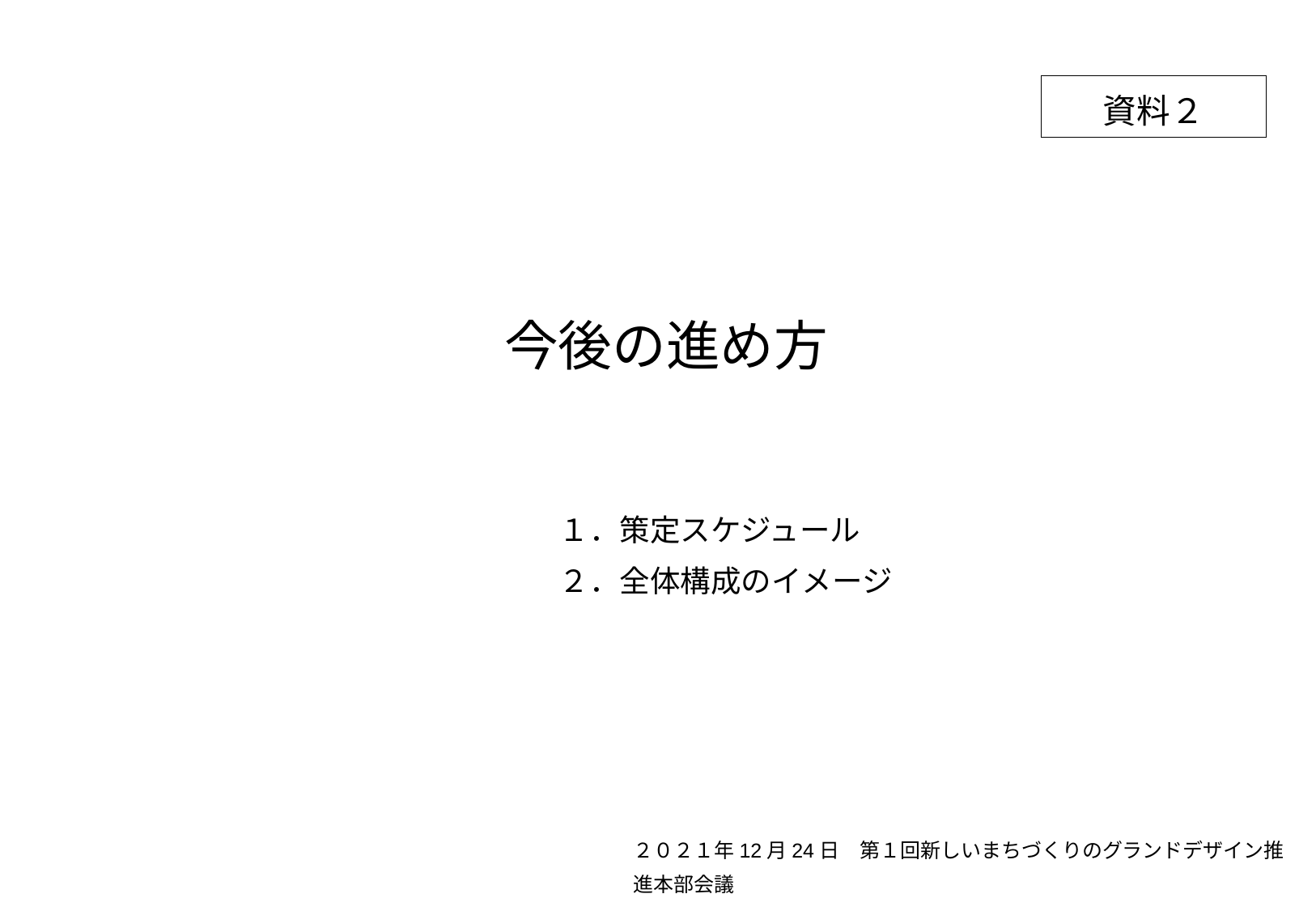

資料２
# 今後の進め方
１．策定スケジュール
２．全体構成のイメージ
２０２１年12月24日　第１回新しいまちづくりのグランドデザイン推進本部会議